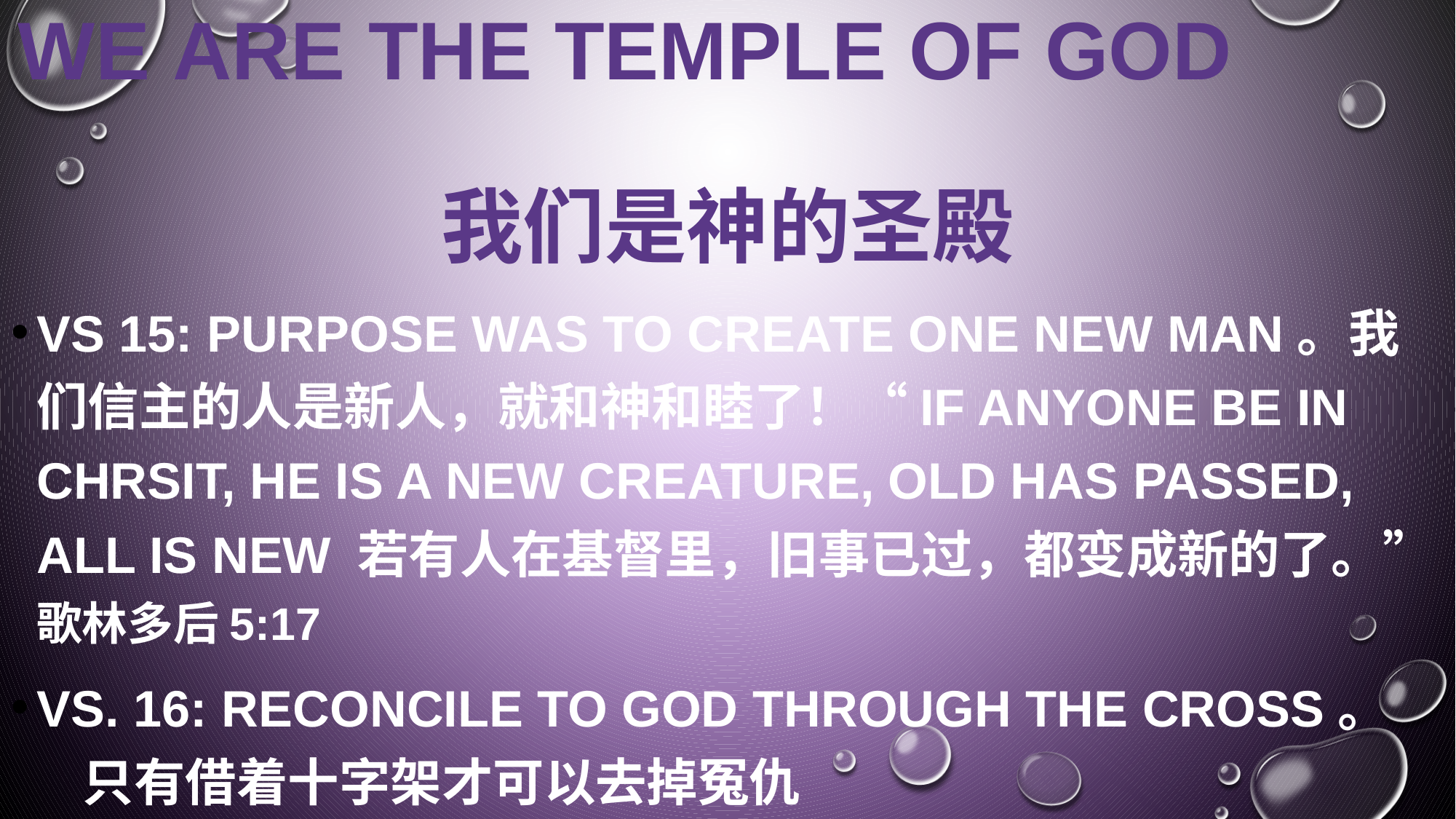

# We are the temple of god 我们是神的圣殿
VS 15: PURPOSE WAS TO CREATE ONE NEW MAN。我们信主的人是新人，就和神和睦了！“IF ANYONE BE IN CHRSIT, HE IS A NEW CREATURE, OLD HAS PASSED, ALL IS NEW 若有人在基督里，旧事已过，都变成新的了。”歌林多后5:17
Vs. 16: Reconcile to god through the cross。         只有借着十字架才可以去掉冤仇